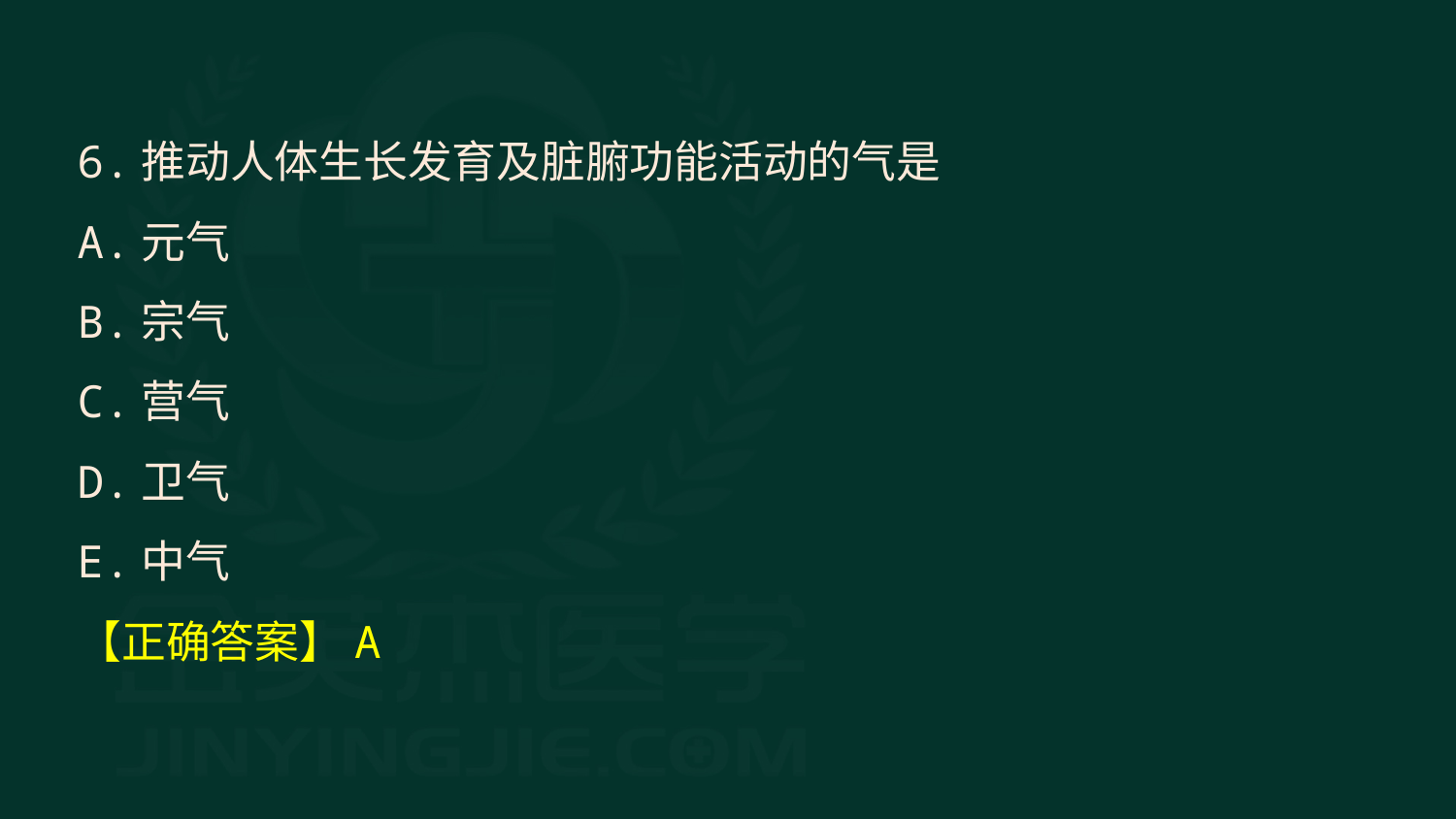

6.推动人体生长发育及脏腑功能活动的气是
A.元气
B.宗气
C.营气
D.卫气
E.中气
【正确答案】A